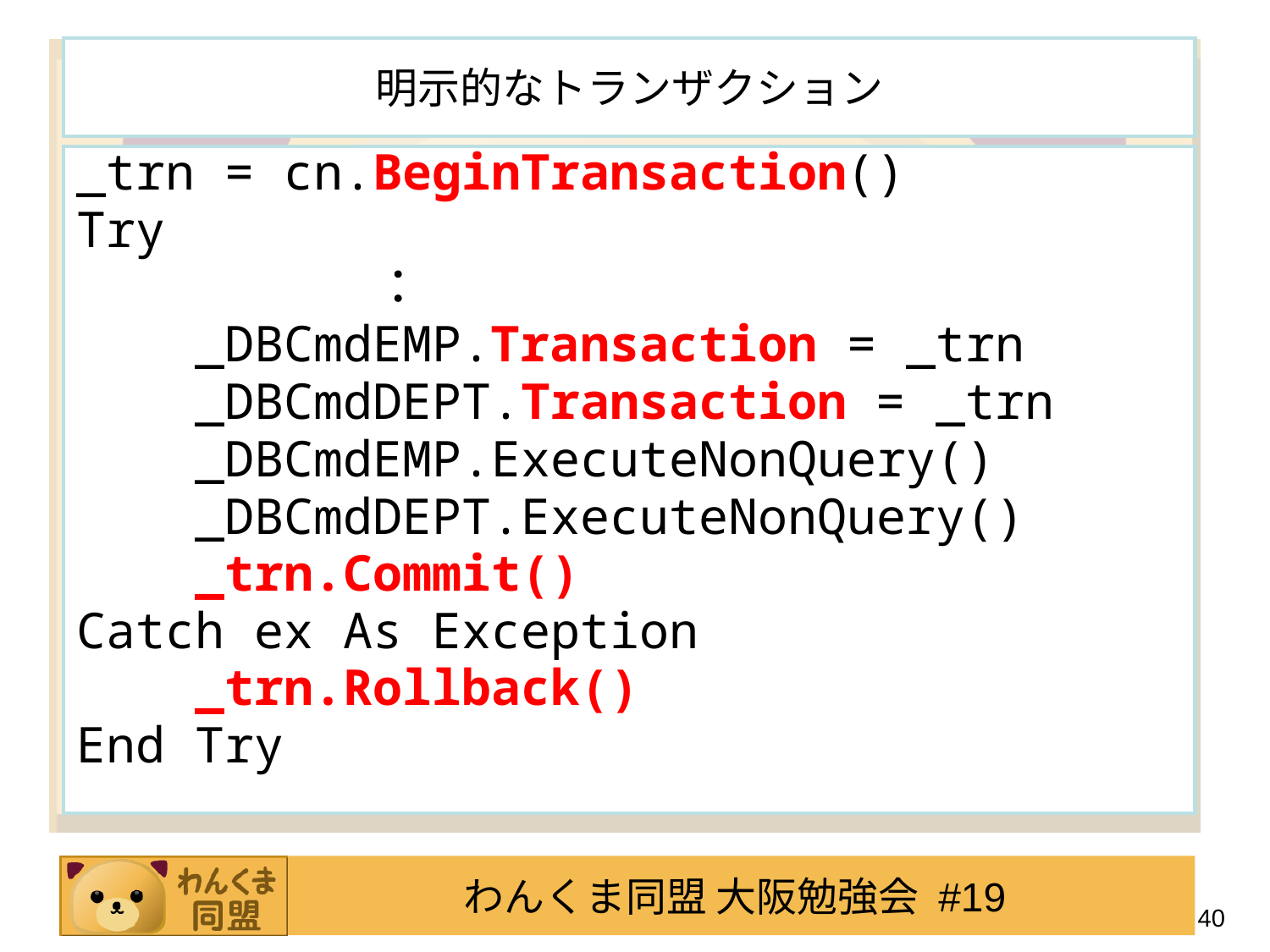

# 明示的なトランザクション
_trn = cn.BeginTransaction()
Try
                          ：
    _DBCmdEMP.Transaction = _trn
    _DBCmdDEPT.Transaction = _trn
    _DBCmdEMP.ExecuteNonQuery()
    _DBCmdDEPT.ExecuteNonQuery()
    _trn.Commit()
Catch ex As Exception
    _trn.Rollback()
End Try
40